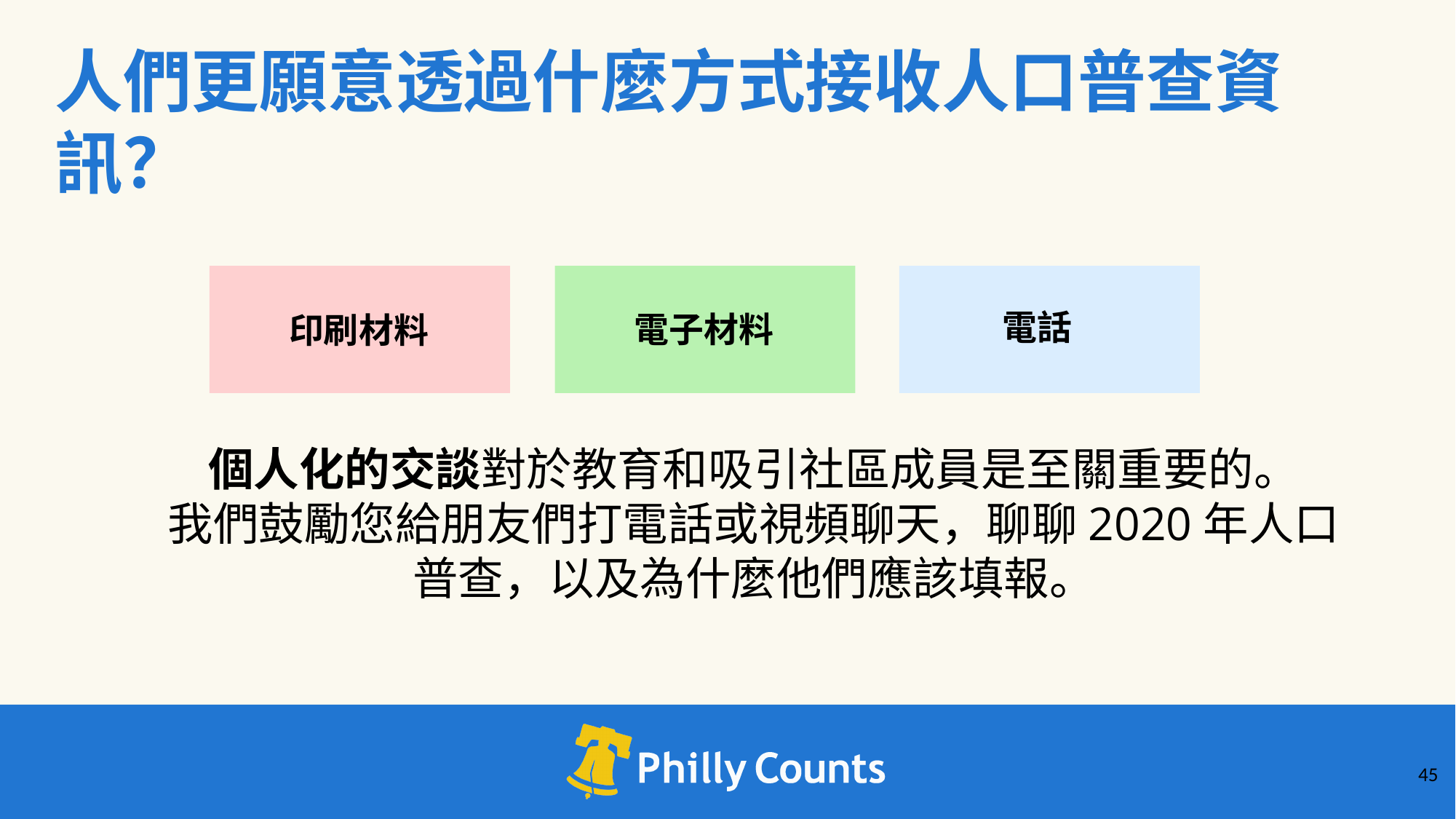

人們更願意透過什麼方式接收人口普查資訊？

電話

電子材料

印刷材料

個人化的交談對於教育和吸引社區成員是至關重要的。
我們鼓勵您給朋友們打電話或視頻聊天，聊聊2020年人口普查，以及為什麼他們應該填報。
45